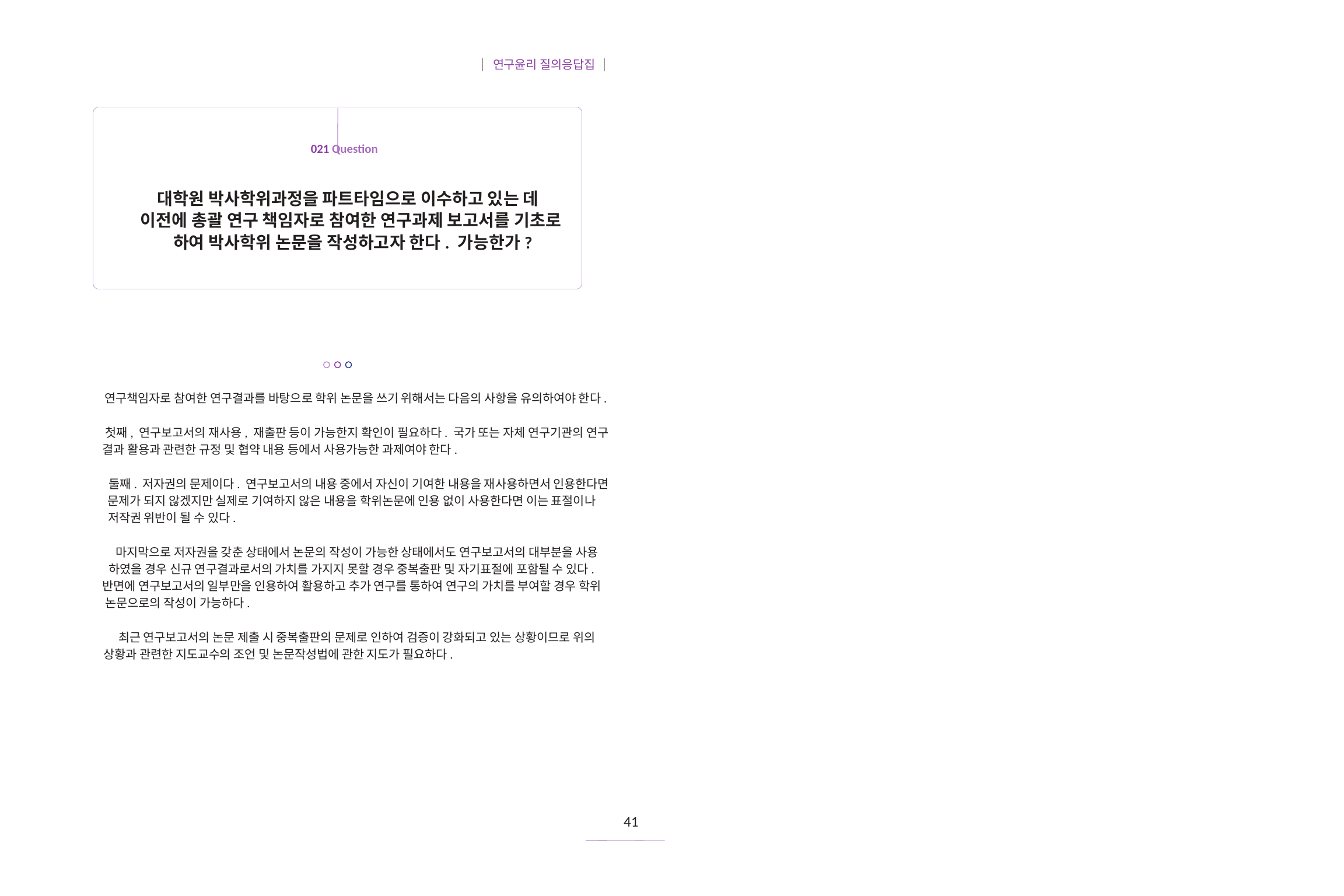

| 연구윤리 질의응답집 |

021 Question

대학원 박사학위과정을 파트타임으로 이수하고 있는 데
이전에 총괄 연구 책임자로 참여한 연구과제 보고서를 기초로
하여 박사학위 논문을 작성하고자 한다. 가능한가?

연구책임자로 참여한 연구결과를 바탕으로 학위 논문을 쓰기 위해서는 다음의 사항을 유의하여야 한다.
첫째, 연구보고서의 재사용, 재출판 등이 가능한지 확인이 필요하다. 국가 또는 자체 연구기관의 연구
결과 활용과 관련한 규정 및 협약 내용 등에서 사용가능한 과제여야 한다.
둘째. 저자권의 문제이다. 연구보고서의 내용 중에서 자신이 기여한 내용을 재사용하면서 인용한다면
문제가 되지 않겠지만 실제로 기여하지 않은 내용을 학위논문에 인용 없이 사용한다면 이는 표절이나
저작권 위반이 될 수 있다.
마지막으로 저자권을 갖춘 상태에서 논문의 작성이 가능한 상태에서도 연구보고서의 대부분을 사용
하였을 경우 신규 연구결과로서의 가치를 가지지 못할 경우 중복출판 및 자기표절에 포함될 수 있다.
반면에 연구보고서의 일부만을 인용하여 활용하고 추가 연구를 통하여 연구의 가치를 부여할 경우 학위
논문으로의 작성이 가능하다.
최근 연구보고서의 논문 제출 시 중복출판의 문제로 인하여 검증이 강화되고 있는 상황이므로 위의
상황과 관련한 지도교수의 조언 및 논문작성법에 관한 지도가 필요하다.
41